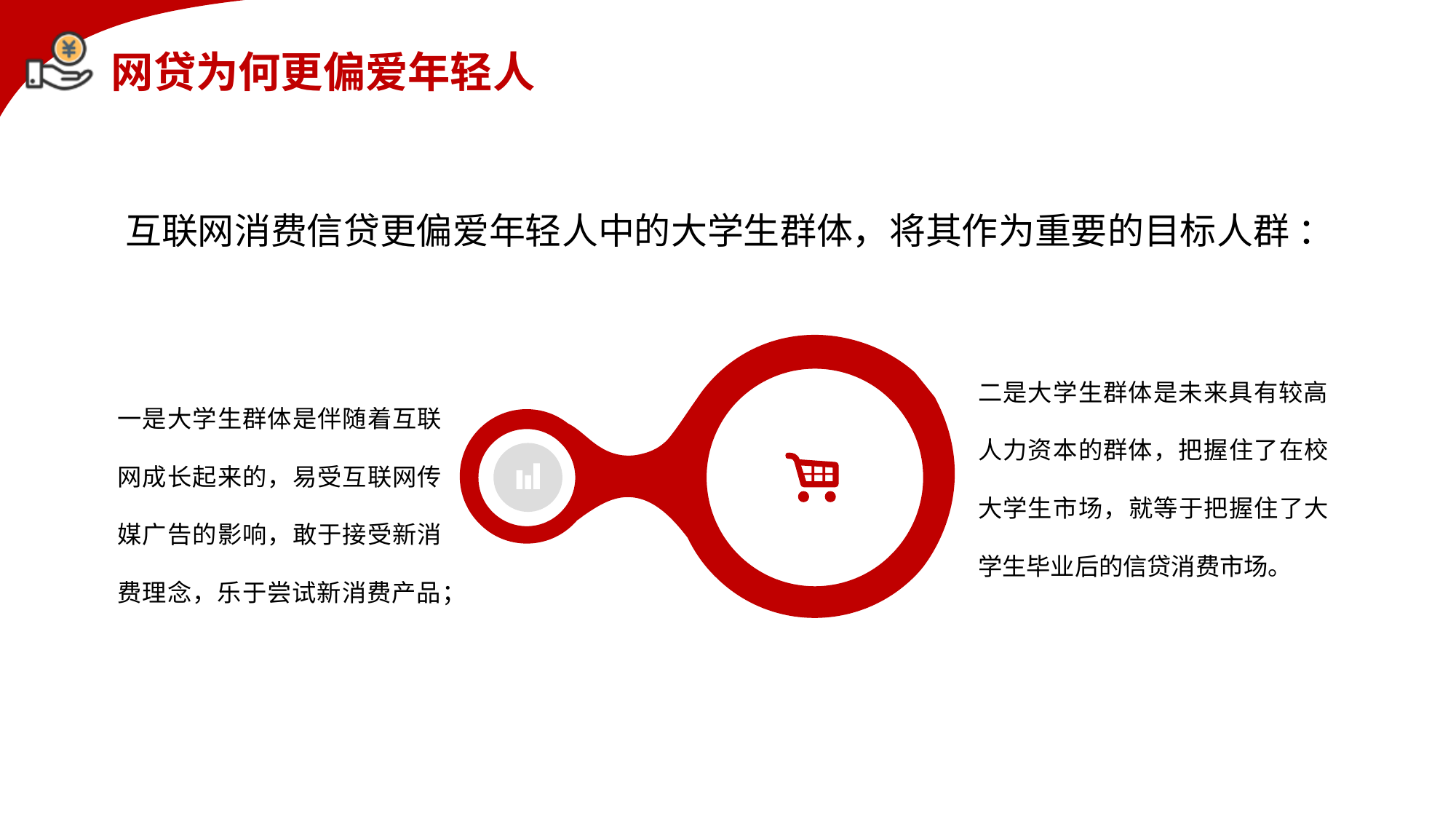

网贷为何更偏爱年轻人
互联网消费信贷更偏爱年轻人中的大学生群体，将其作为重要的目标人群 ：

二是大学生群体是未来具有较高人力资本的群体，把握住了在校大学生市场，就等于把握住了大学生毕业后的信贷消费市场。

一是大学生群体是伴随着互联网成长起来的，易受互联网传媒广告的影响，敢于接受新消费理念，乐于尝试新消费产品；